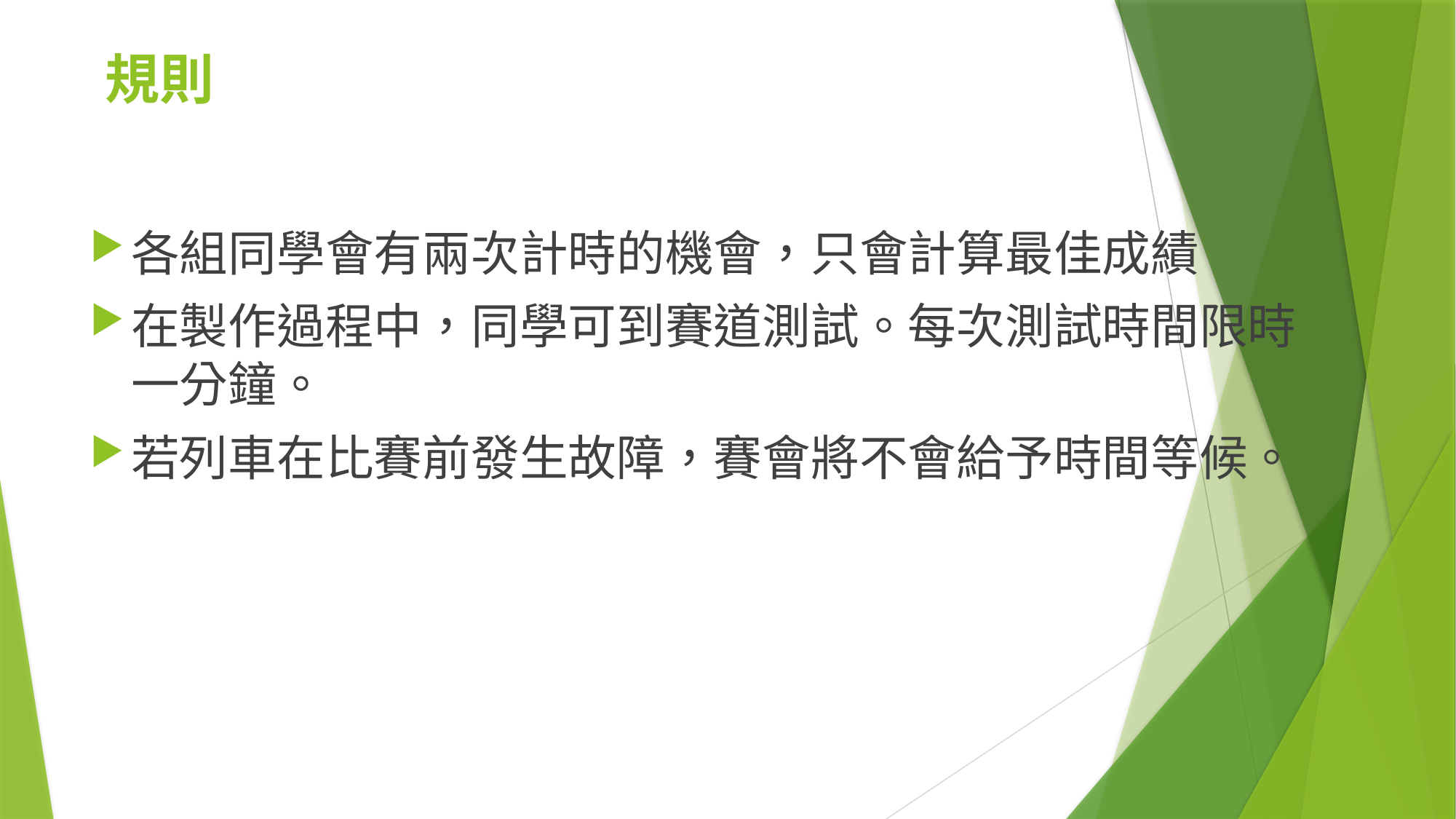

# 規則

各組同學會有兩次計時的機會，只會計算最佳成績
在製作過程中，同學可到賽道測試。每次測試時間限時一分鐘。
若列車在比賽前發生故障，賽會將不會給予時間等候。